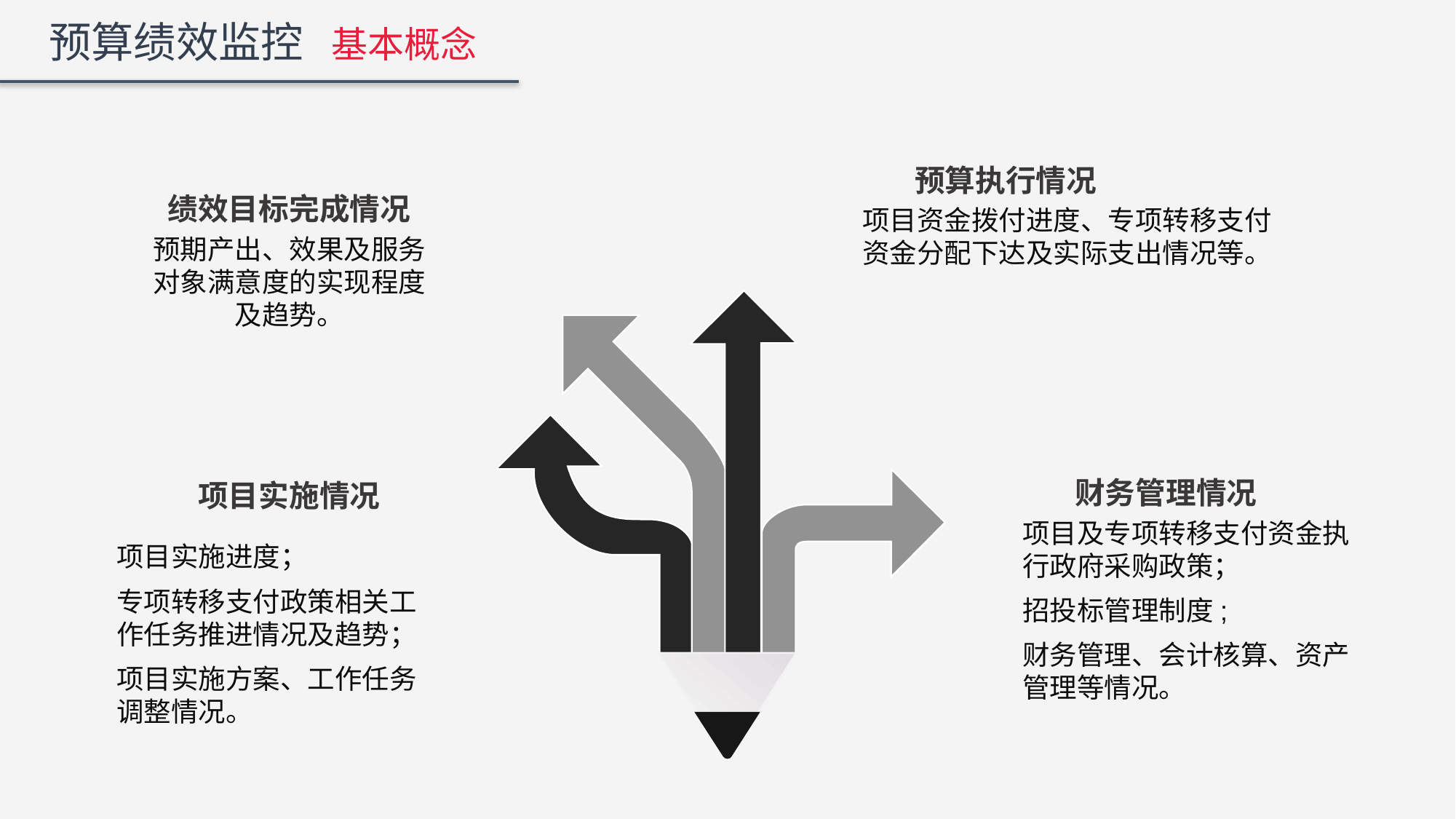

预算绩效监控   基本概念

预算执行情况
项目资金拨付进度、专项转移支付资金分配下达及实际支出情况等。
绩效目标完成情况
预期产出、效果及服务对象满意度的实现程度及趋势。

财务管理情况
项目及专项转移支付资金执行政府采购政策；
招投标管理制度;
财务管理、会计核算、资产管理等情况。
项目实施情况
项目实施进度；
专项转移支付政策相关工作任务推进情况及趋势；
项目实施方案、工作任务调整情况。